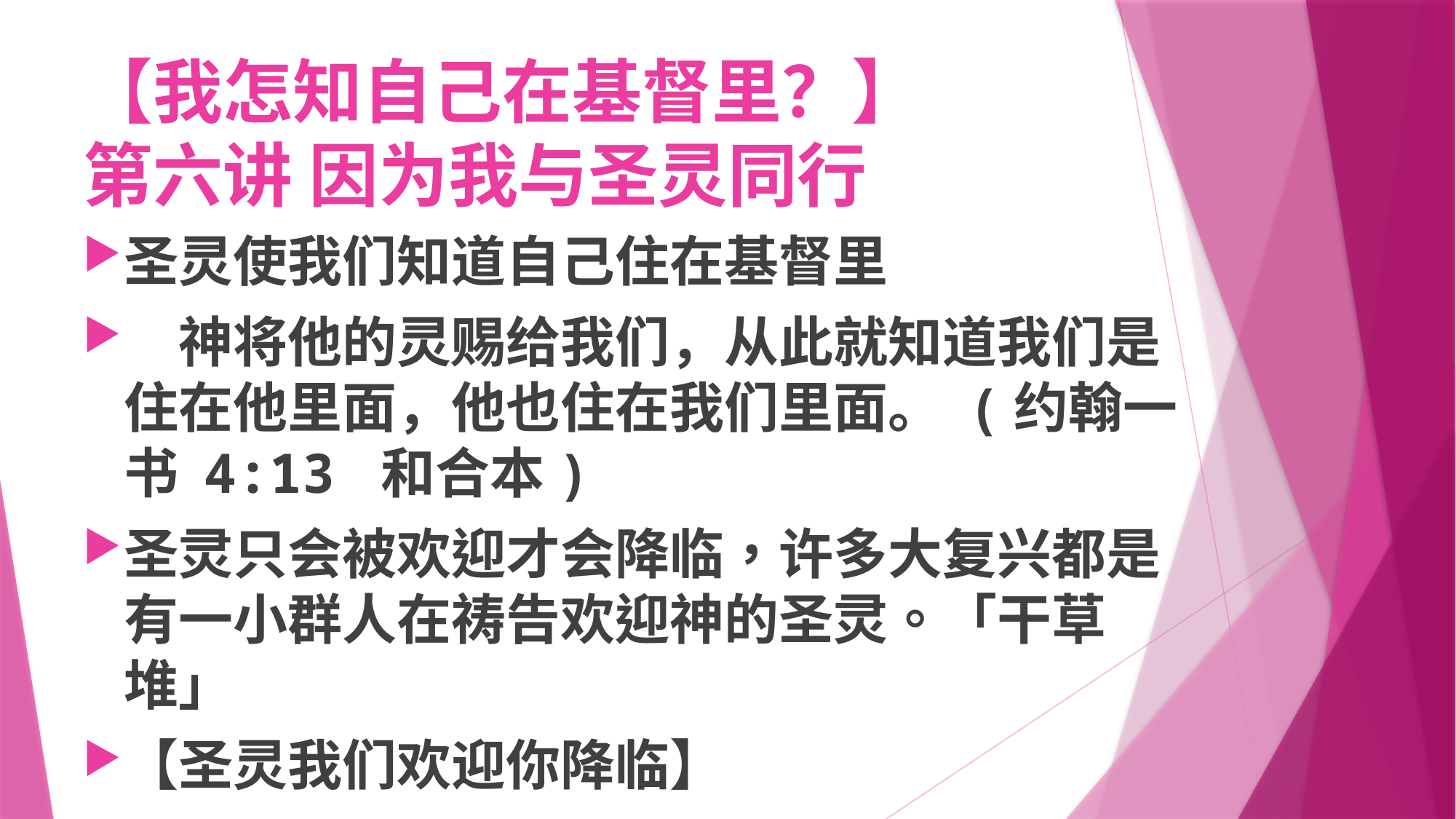

# 【我怎知自己在基督里？】 第六讲 因为我与圣灵同行
圣灵使我们知道自己住在基督里
　神将他的灵赐给我们，从此就知道我们是住在他里面，他也住在我们里面。 (约翰一书 4:13 和合本)
圣灵只会被欢迎才会降临，许多大复兴都是有一小群人在祷告欢迎神的圣灵。「干草堆」
【圣灵我们欢迎你降临】